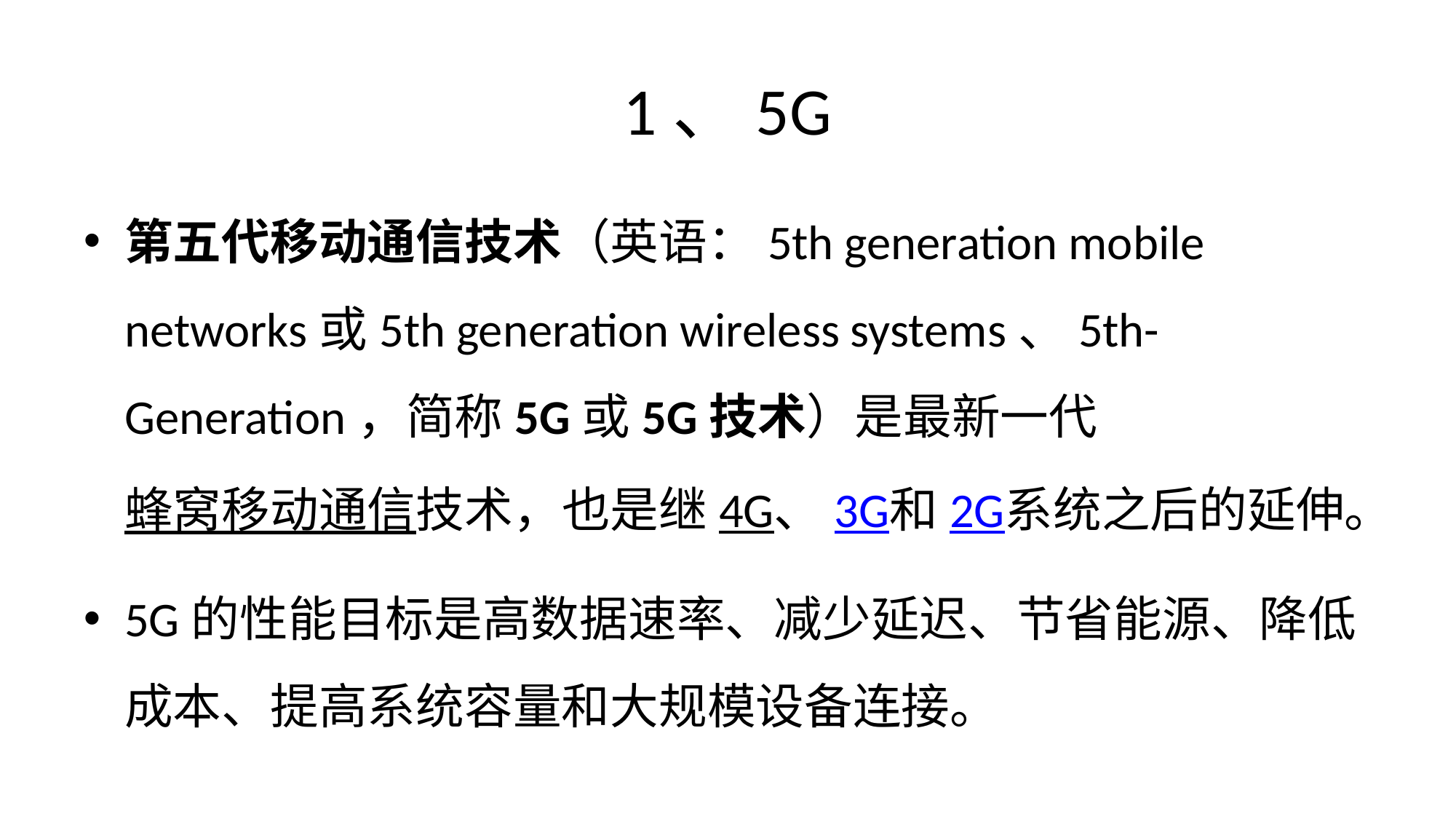

# 1、5G
第五代移动通信技术（英语：5th generation mobile networks或5th generation wireless systems、5th-Generation，简称5G或5G技术）是最新一代蜂窝移动通信技术，也是继4G、3G和2G系统之后的延伸。
5G的性能目标是高数据速率、减少延迟、节省能源、降低成本、提高系统容量和大规模设备连接。